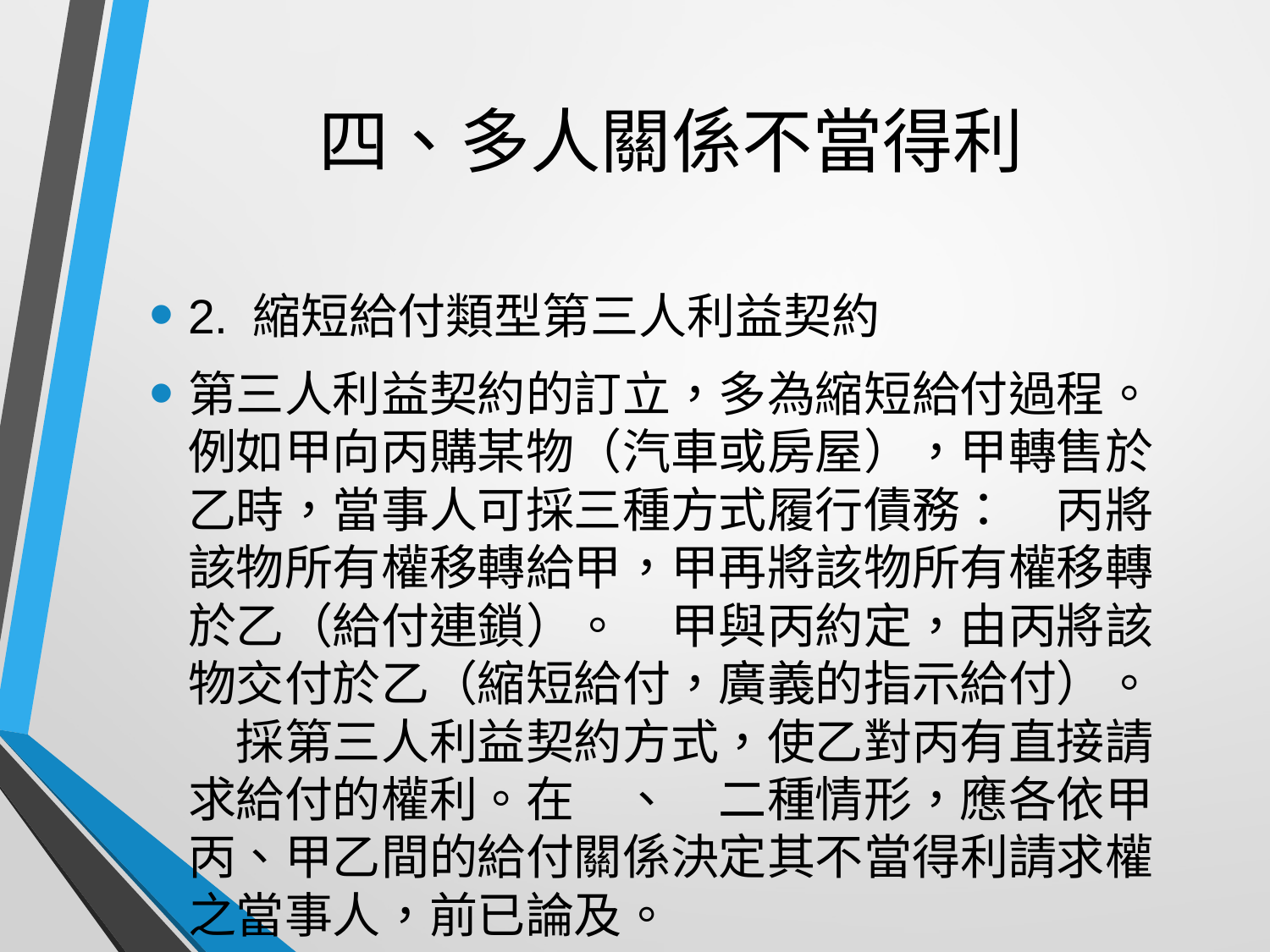

# 四、多人關係不當得利
2. 縮短給付類型第三人利益契約
第三人利益契約的訂立，多為縮短給付過程。例如甲向丙購某物（汽車或房屋），甲轉售於乙時，當事人可採三種方式履行債務：　丙將該物所有權移轉給甲，甲再將該物所有權移轉於乙（給付連鎖）。　甲與丙約定，由丙將該物交付於乙（縮短給付，廣義的指示給付）。　採第三人利益契約方式，使乙對丙有直接請求給付的權利。在　、　二種情形，應各依甲丙、甲乙間的給付關係決定其不當得利請求權之當事人，前已論及。